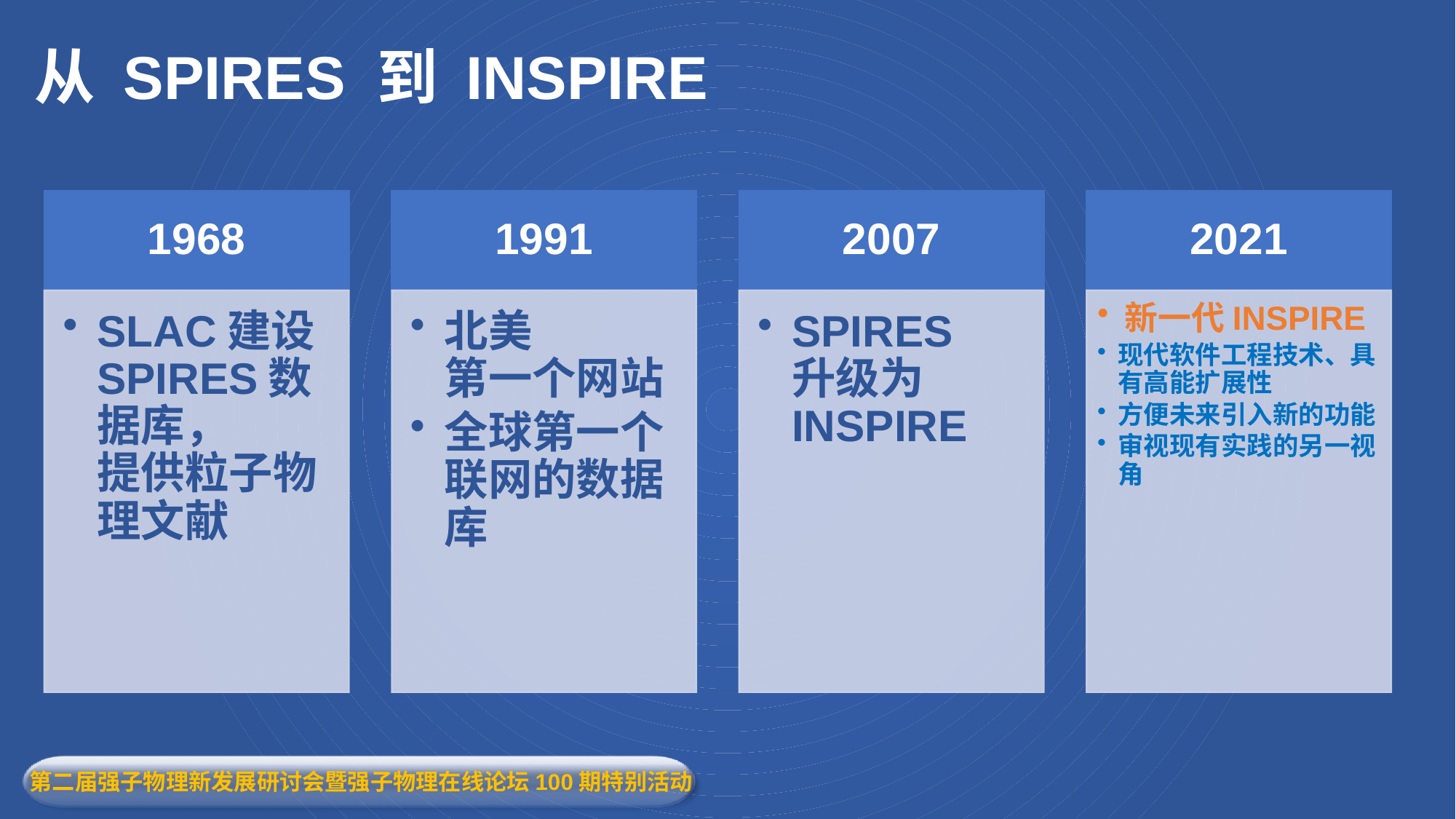

# 从 SPIRES 到 INSPIRE
1968
SLAC建设SPIRES数据库，
提供粒子物理文献
1991
北美
第一个网站
全球第一个联网的数据库
2007
SPIRES
升级为INSPIRE
2021
新一代INSPIRE
现代软件工程技术、具有高能扩展性
方便未来引入新的功能
审视现有实践的另一视角